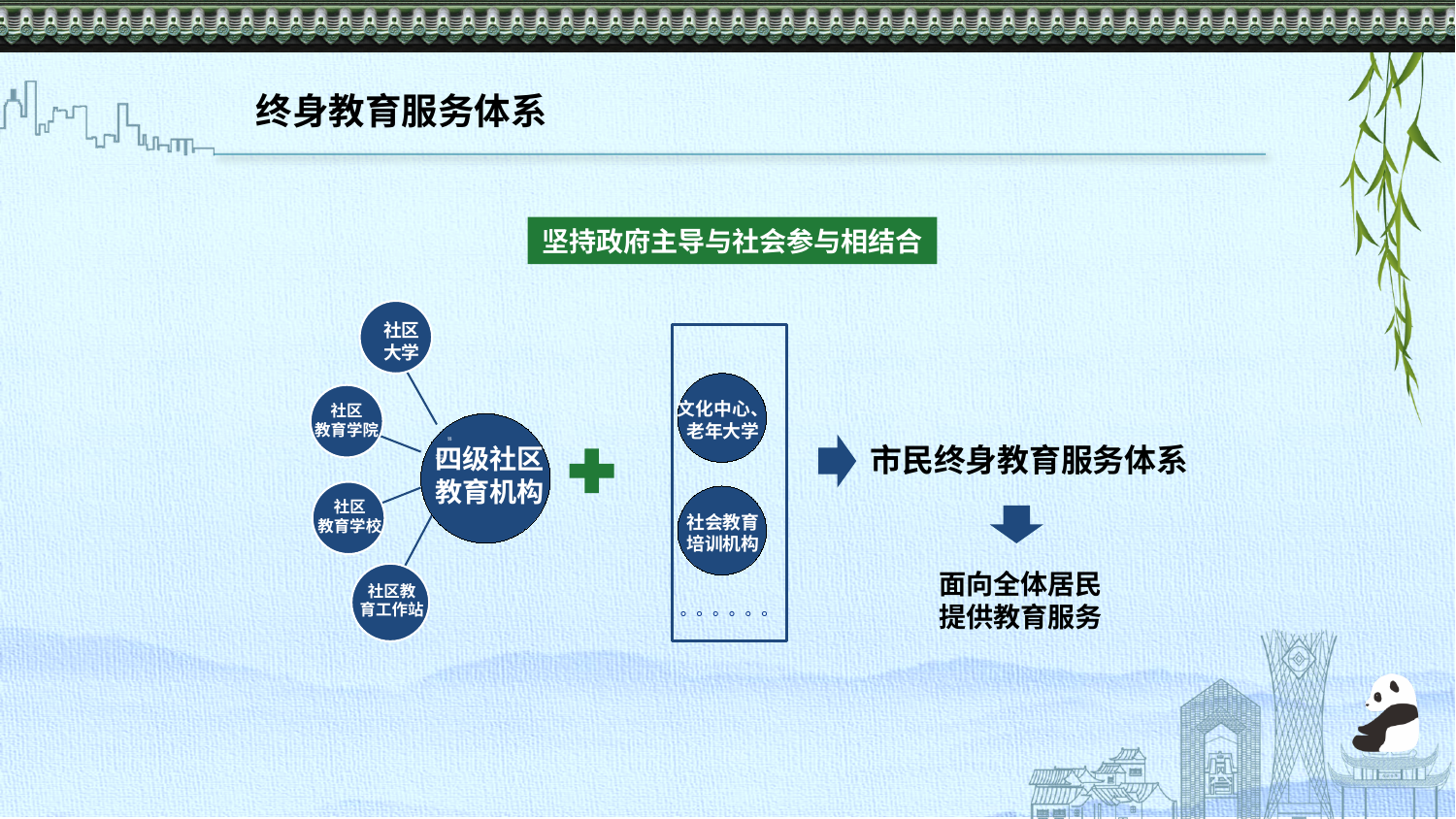

终身教育服务体系
坚持政府主导与社会参与相结合

社区
大学

文化中心、
老年大学

社区
教育学院
社区
大学
四级社区
教育机构
市民终身教育服务体系

四级社区
教育机构

社区
教育学校

社会教育
培训机构

面向全体居民
提供教育服务

社区教
育工作站
。。。。。。